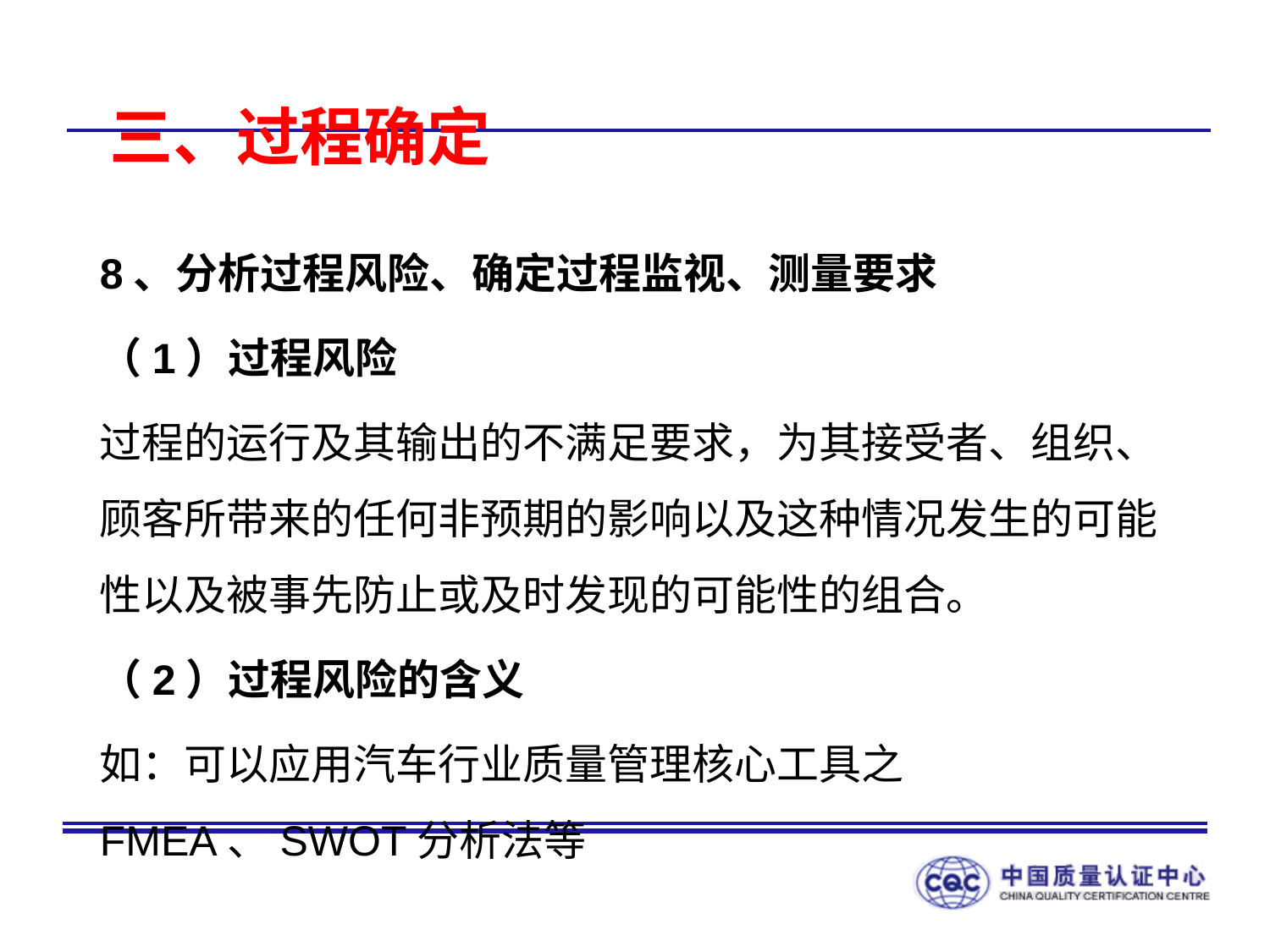

# 三、过程确定
8、分析过程风险、确定过程监视、测量要求
（1）过程风险
过程的运行及其输出的不满足要求，为其接受者、组织、顾客所带来的任何非预期的影响以及这种情况发生的可能性以及被事先防止或及时发现的可能性的组合。
（2）过程风险的含义
如：可以应用汽车行业质量管理核心工具之FMEA、SWOT分析法等